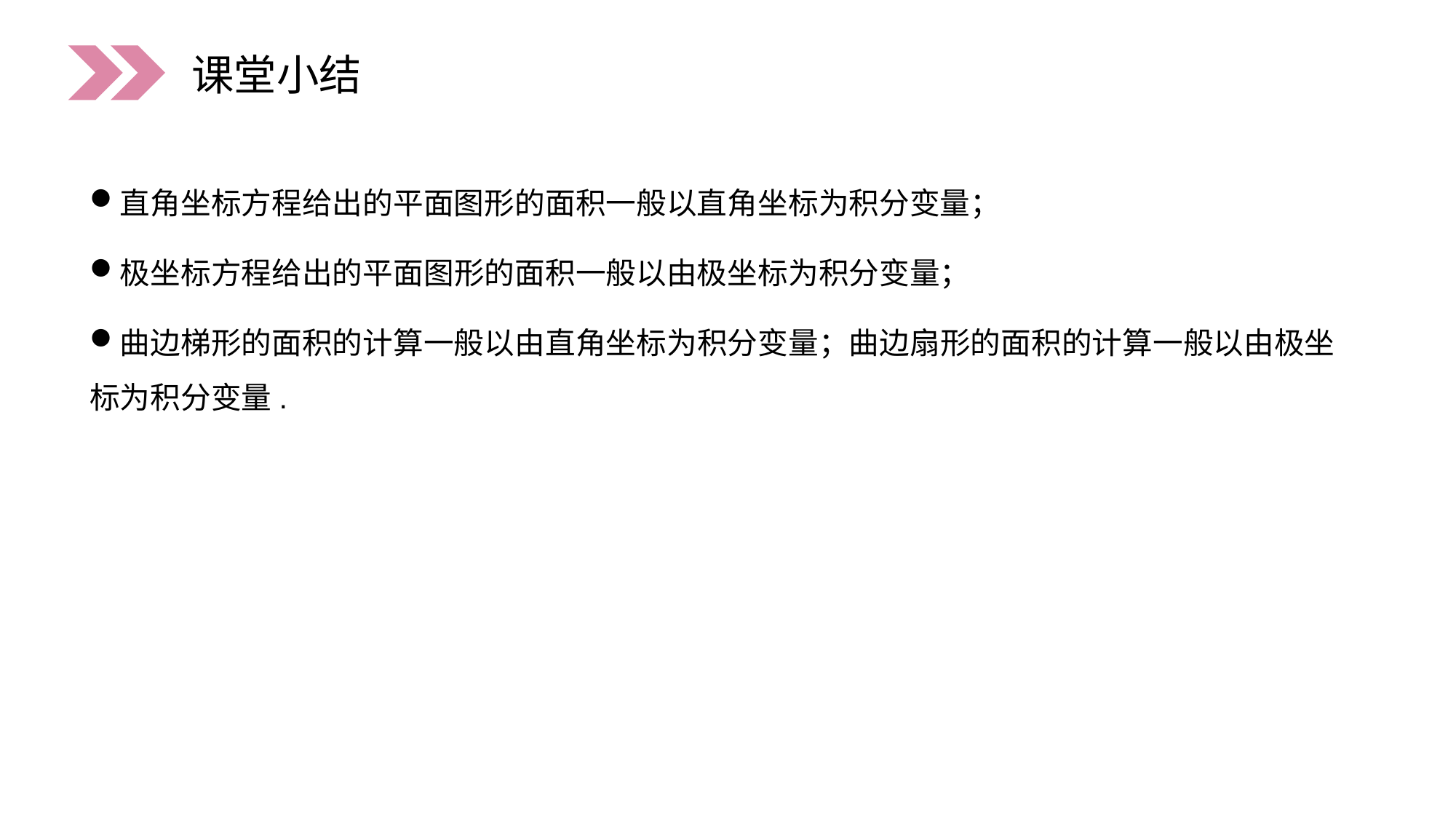

课堂小结
直角坐标方程给出的平面图形的面积一般以直角坐标为积分变量；
极坐标方程给出的平面图形的面积一般以由极坐标为积分变量；
曲边梯形的面积的计算一般以由直角坐标为积分变量；曲边扇形的面积的计算一般以由极坐标为积分变量.